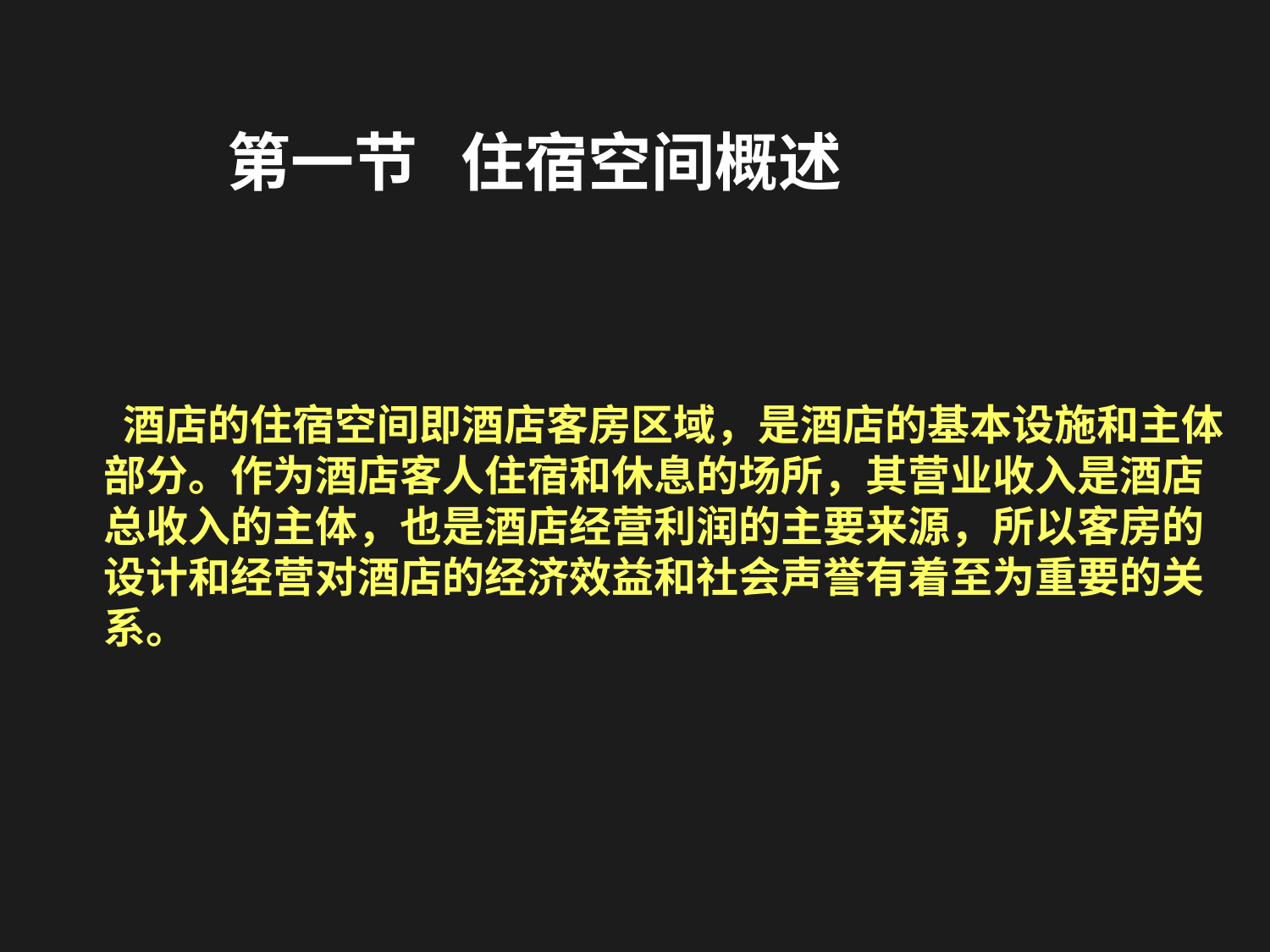

第一节   住宿空间概述
      酒店的住宿空间即酒店客房区域，是酒店的基本设施和主体部分。作为酒店客人住宿和休息的场所，其营业收入是酒店总收入的主体，也是酒店经营利润的主要来源，所以客房的设计和经营对酒店的经济效益和社会声誉有着至为重要的关系。
225